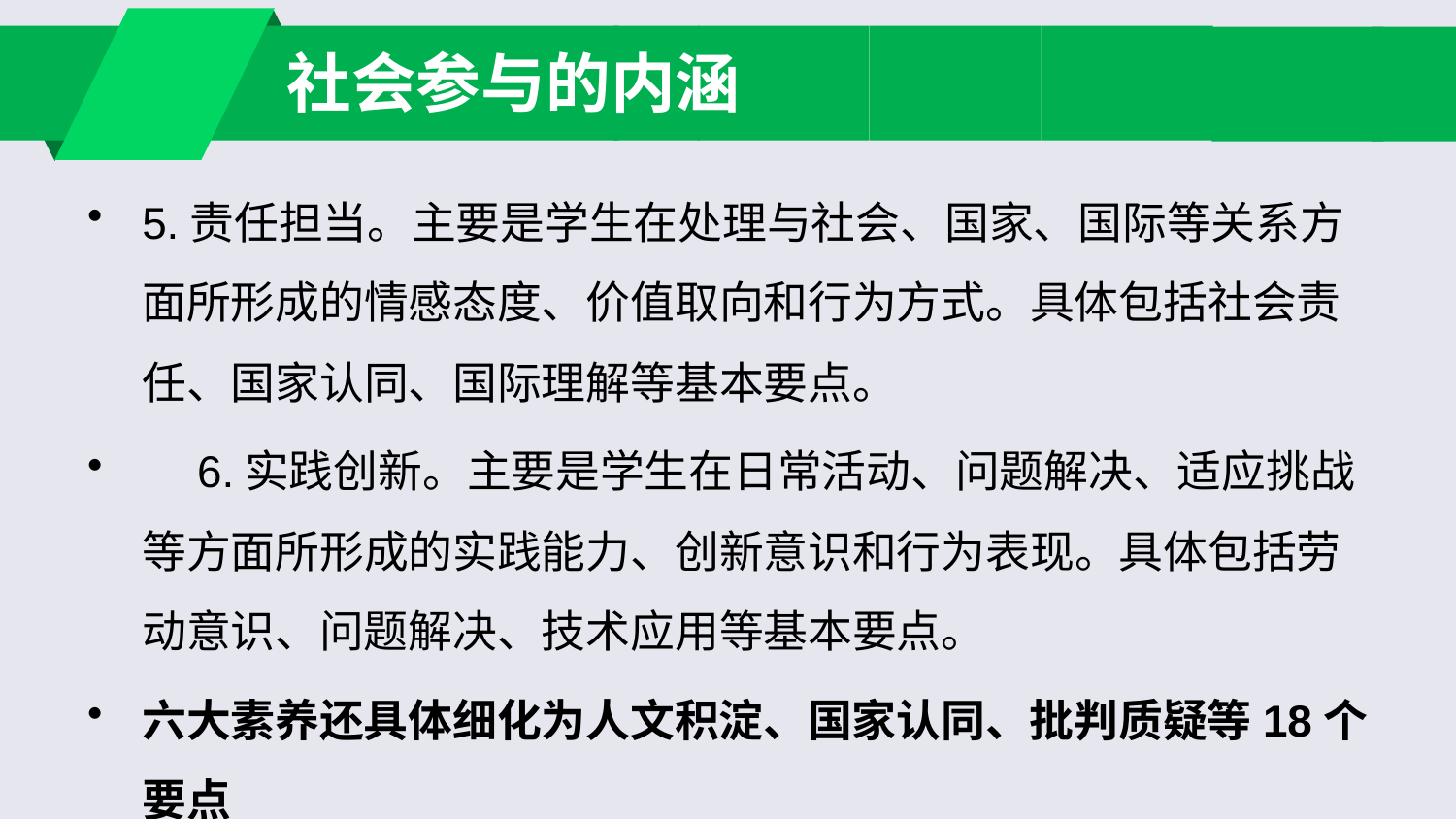

# 社会参与的内涵
5.责任担当。主要是学生在处理与社会、国家、国际等关系方面所形成的情感态度、价值取向和行为方式。具体包括社会责任、国家认同、国际理解等基本要点。
　6.实践创新。主要是学生在日常活动、问题解决、适应挑战等方面所形成的实践能力、创新意识和行为表现。具体包括劳动意识、问题解决、技术应用等基本要点。
六大素养还具体细化为人文积淀、国家认同、批判质疑等18个要点